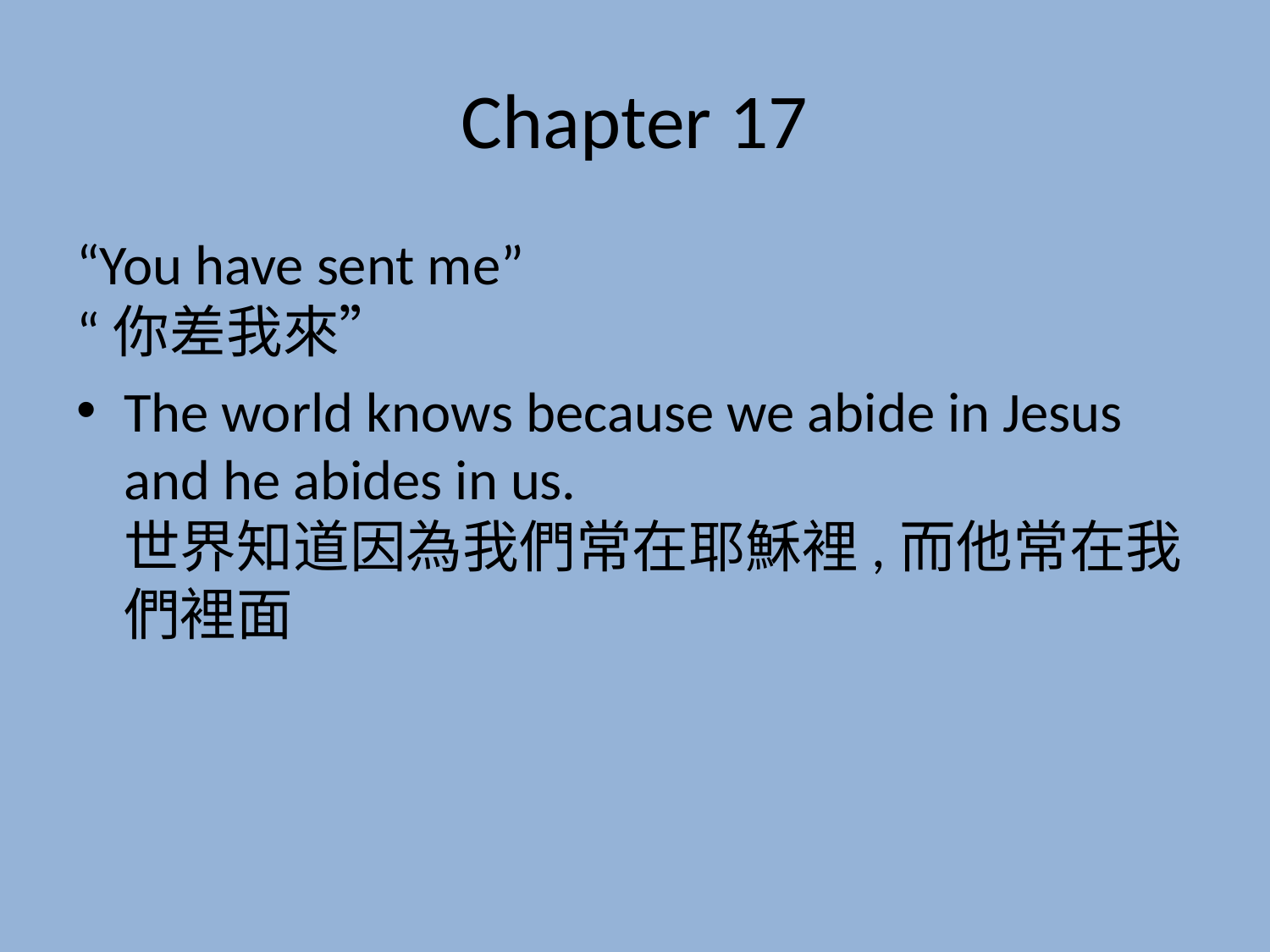

# Chapter 17
“You have sent me”
“你差我來”
The world knows because we abide in Jesus and he abides in us.
世界知道因為我們常在耶穌裡,而他常在我們裡面